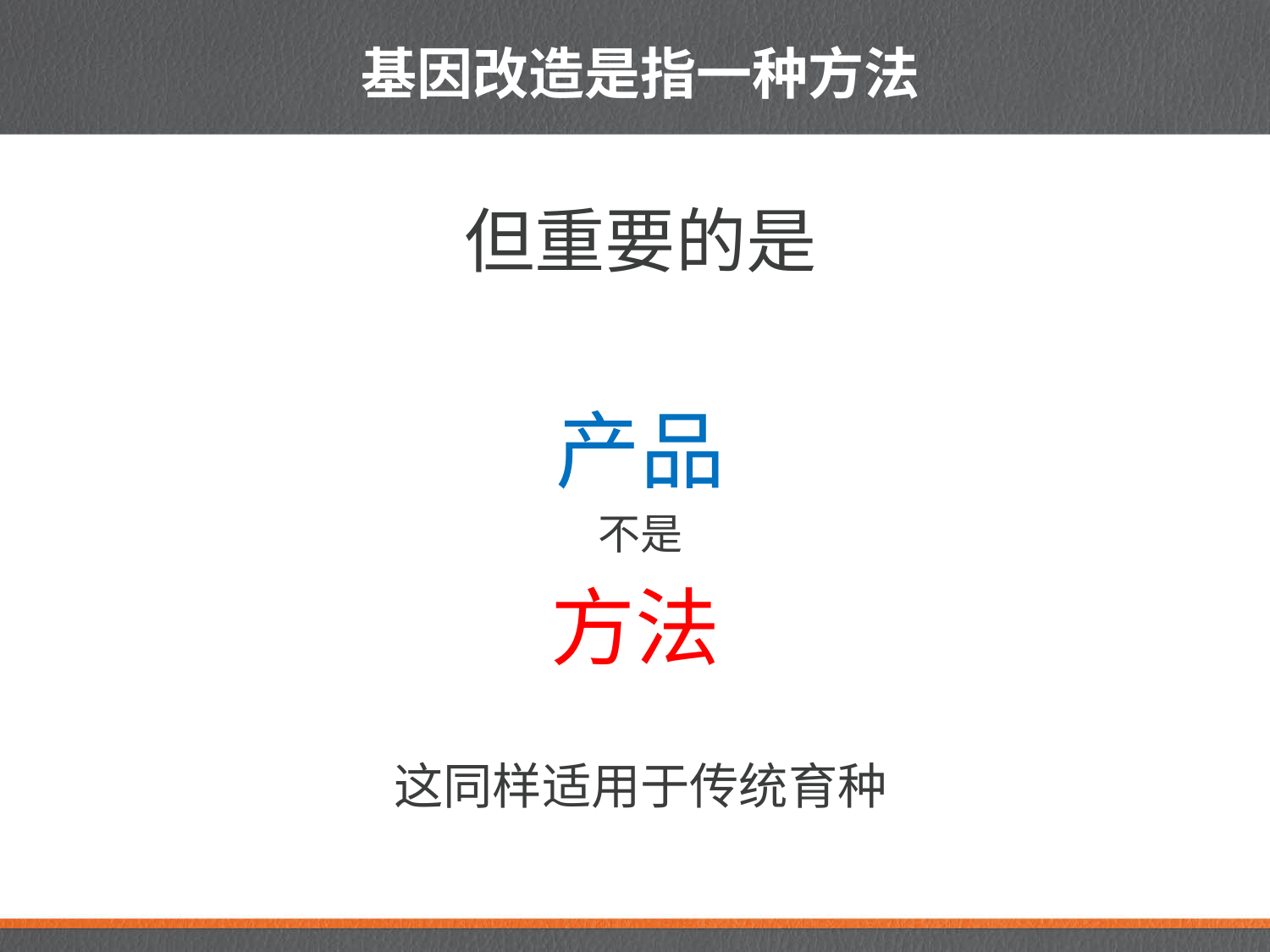

# 基因改造是指一种方法
但重要的是

产品
不是
方法

这同样适用于传统育种